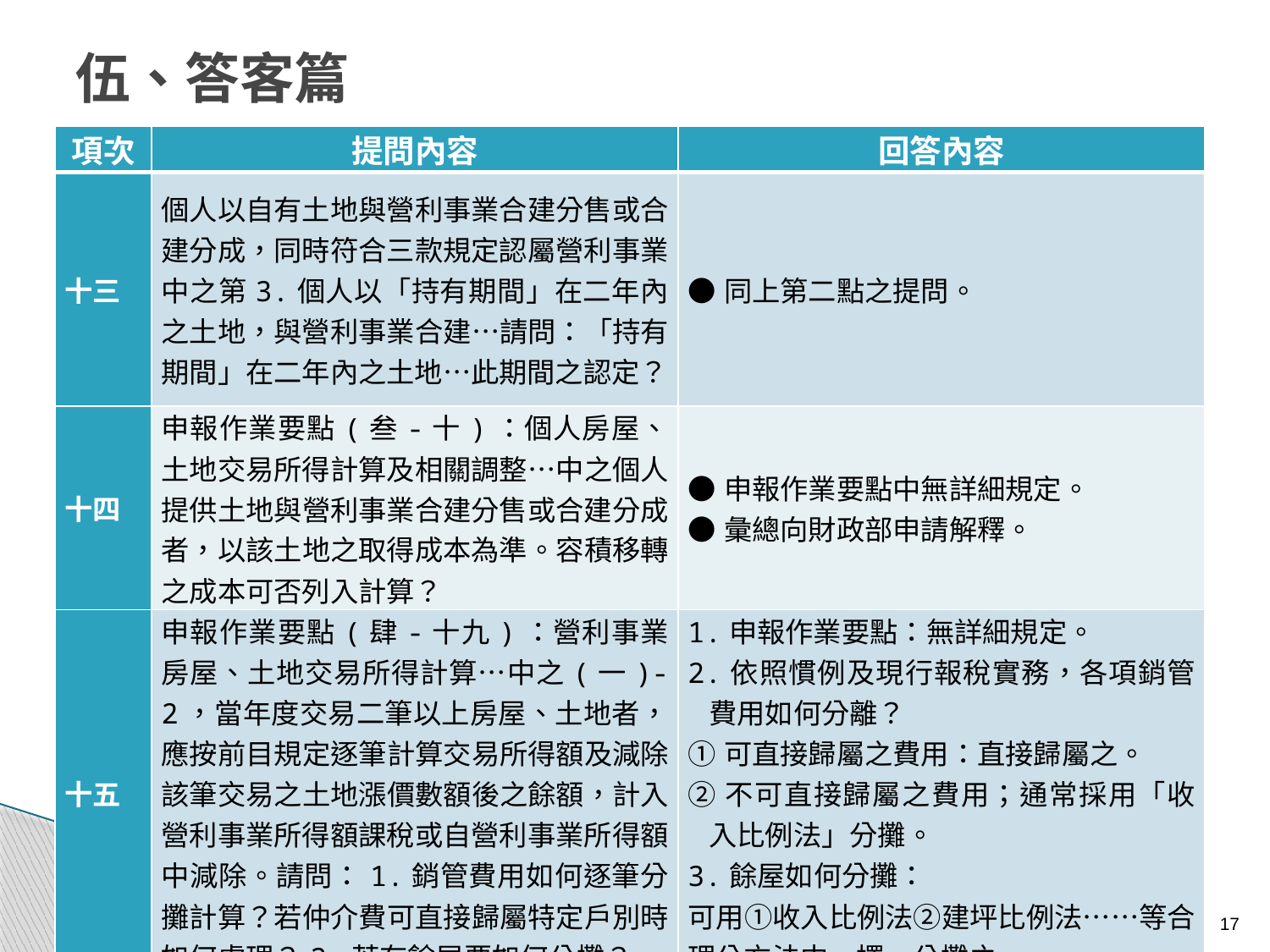

# 伍、答客篇
| 項次 | 提問內容 | 回答內容 |
| --- | --- | --- |
| 十三 | 個人以自有土地與營利事業合建分售或合建分成，同時符合三款規定認屬營利事業中之第3.個人以「持有期間」在二年內之土地，與營利事業合建…請問：「持有期間」在二年內之土地…此期間之認定？ | ●同上第二點之提問。 |
| 十四 | 申報作業要點(叁-十)：個人房屋、土地交易所得計算及相關調整…中之個人提供土地與營利事業合建分售或合建分成者，以該土地之取得成本為準。容積移轉之成本可否列入計算？ | ●申報作業要點中無詳細規定。 ●彙總向財政部申請解釋。 |
| 十五 | 申報作業要點(肆-十九)：營利事業房屋、土地交易所得計算…中之(一)-2，當年度交易二筆以上房屋、土地者，應按前目規定逐筆計算交易所得額及減除該筆交易之土地漲價數額後之餘額，計入營利事業所得額課稅或自營利事業所得額中減除。請問：1.銷管費用如何逐筆分攤計算？若仲介費可直接歸屬特定戶別時如何處理？2.若有餘屋要如何分攤？ | 1.申報作業要點：無詳細規定。 2.依照慣例及現行報稅實務，各項銷管費用如何分離？ ①可直接歸屬之費用：直接歸屬之。 ②不可直接歸屬之費用；通常採用「收入比例法」分攤。 3.餘屋如何分攤： 可用①收入比例法②建坪比例法……等合理分方法中，擇一分攤之。 |
17